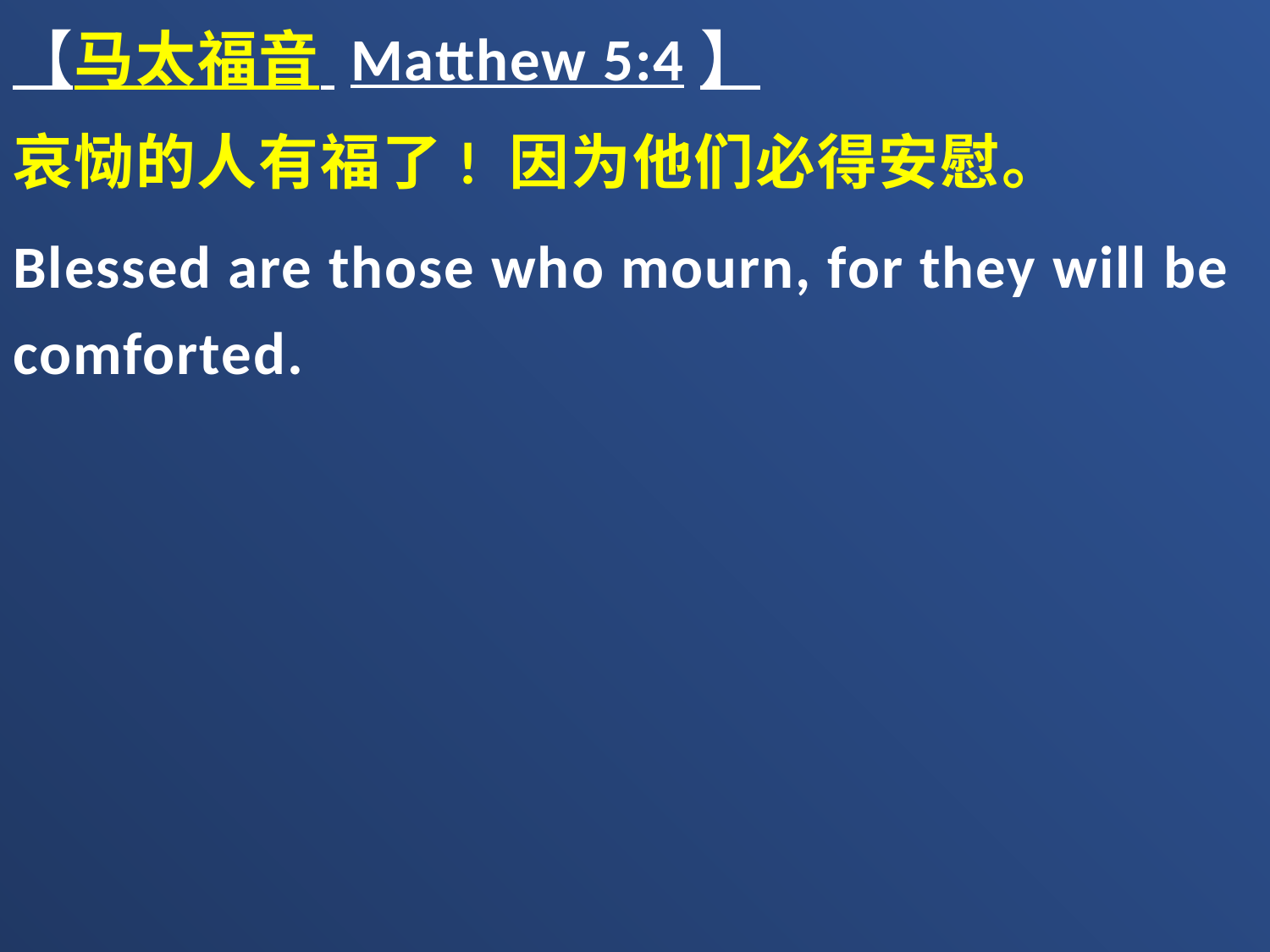

【马太福音 Matthew 5:4】
哀恸的人有福了! 因为他们必得安慰。
Blessed are those who mourn, for they will be comforted.